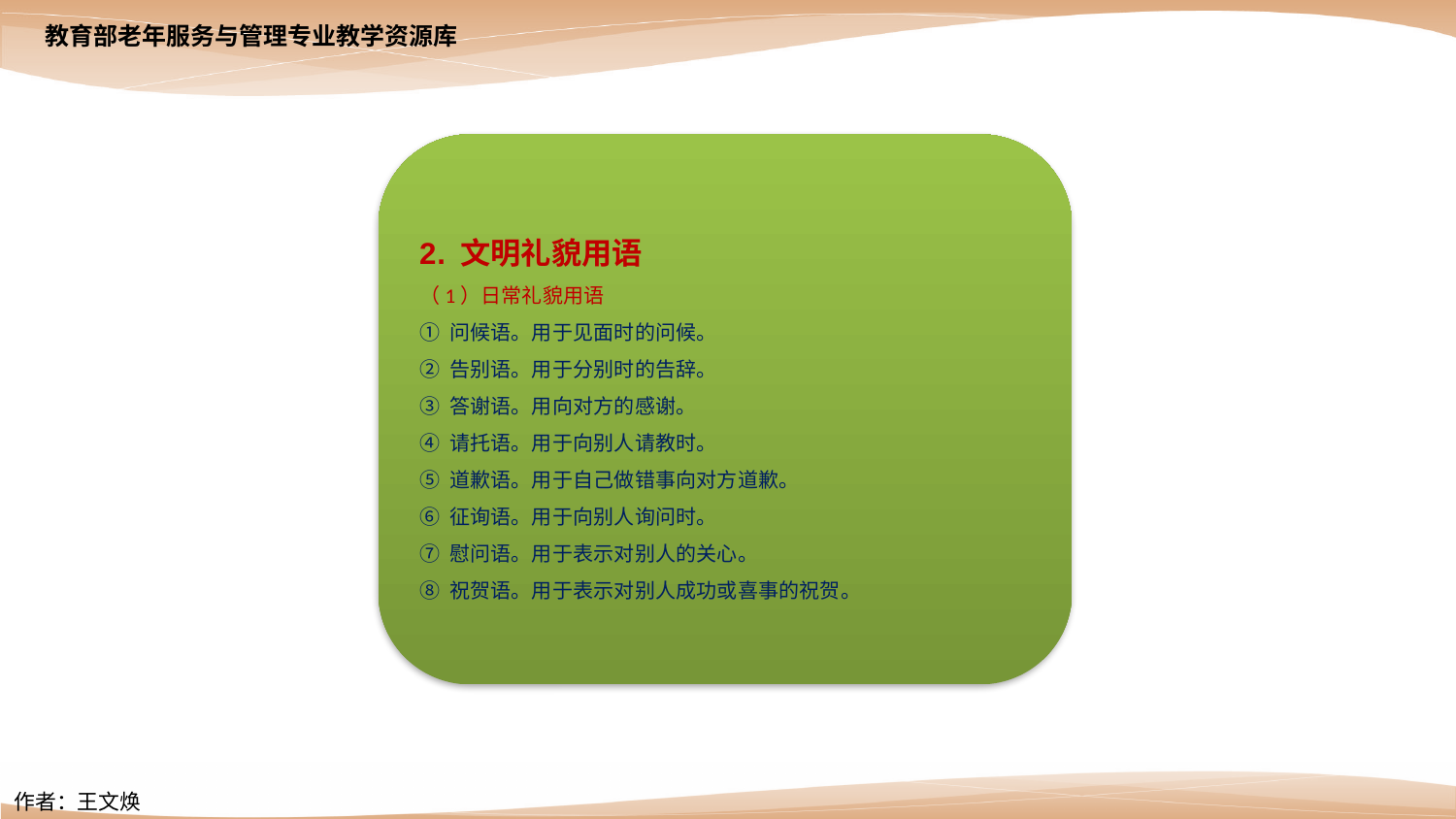

文明礼貌用语
（1）日常礼貌用语
① 问候语。用于见面时的问候。
② 告别语。用于分别时的告辞。
③ 答谢语。用向对方的感谢。
④ 请托语。用于向别人请教时。
⑤ 道歉语。用于自己做错事向对方道歉。
⑥ 征询语。用于向别人询问时。
⑦ 慰问语。用于表示对别人的关心。
⑧ 祝贺语。用于表示对别人成功或喜事的祝贺。